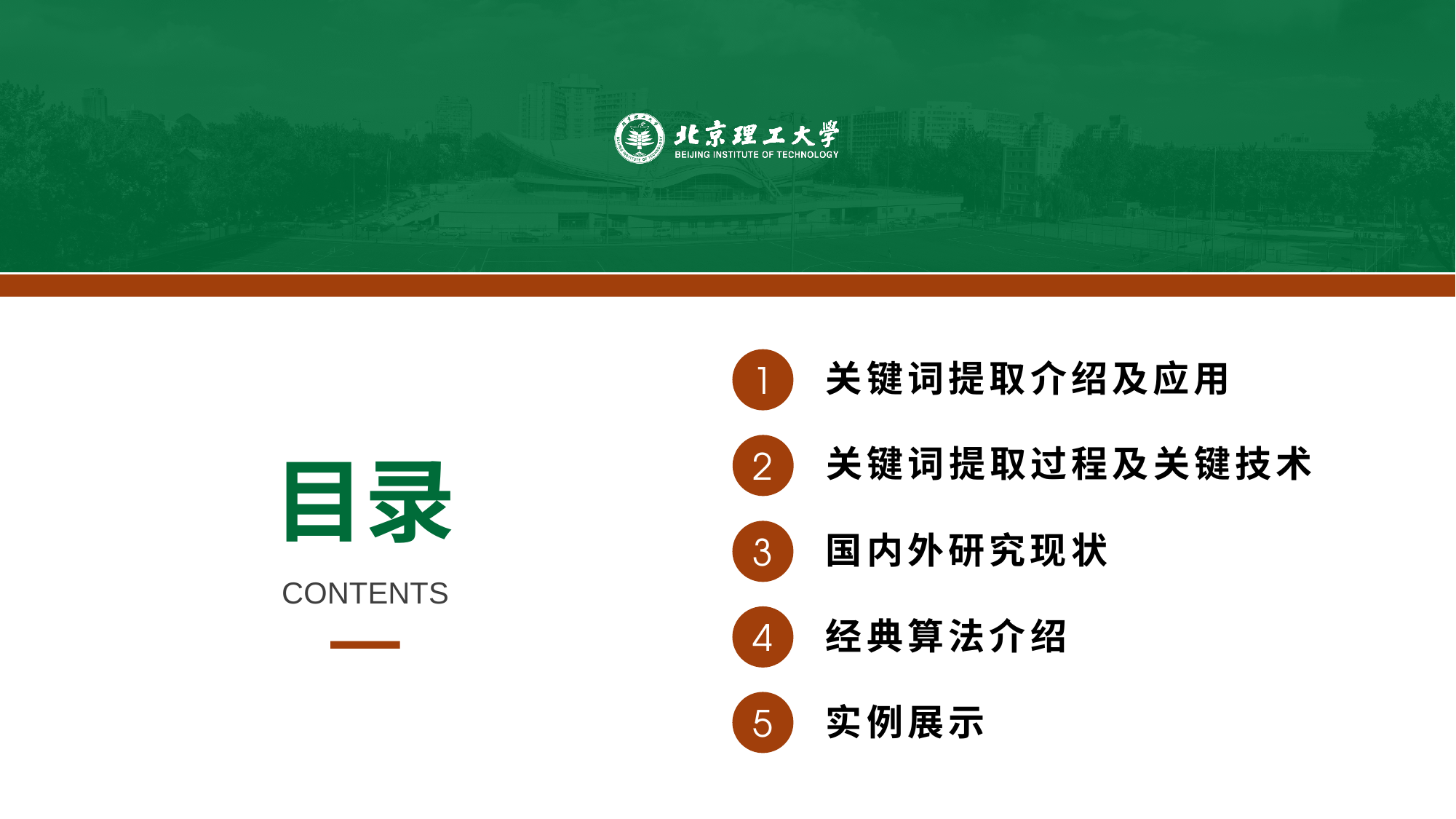

1
关键词提取介绍及应用
2
关键词提取过程及关键技术
目录
3
国内外研究现状
CONTENTS
4
经典算法介绍

5
实例展示